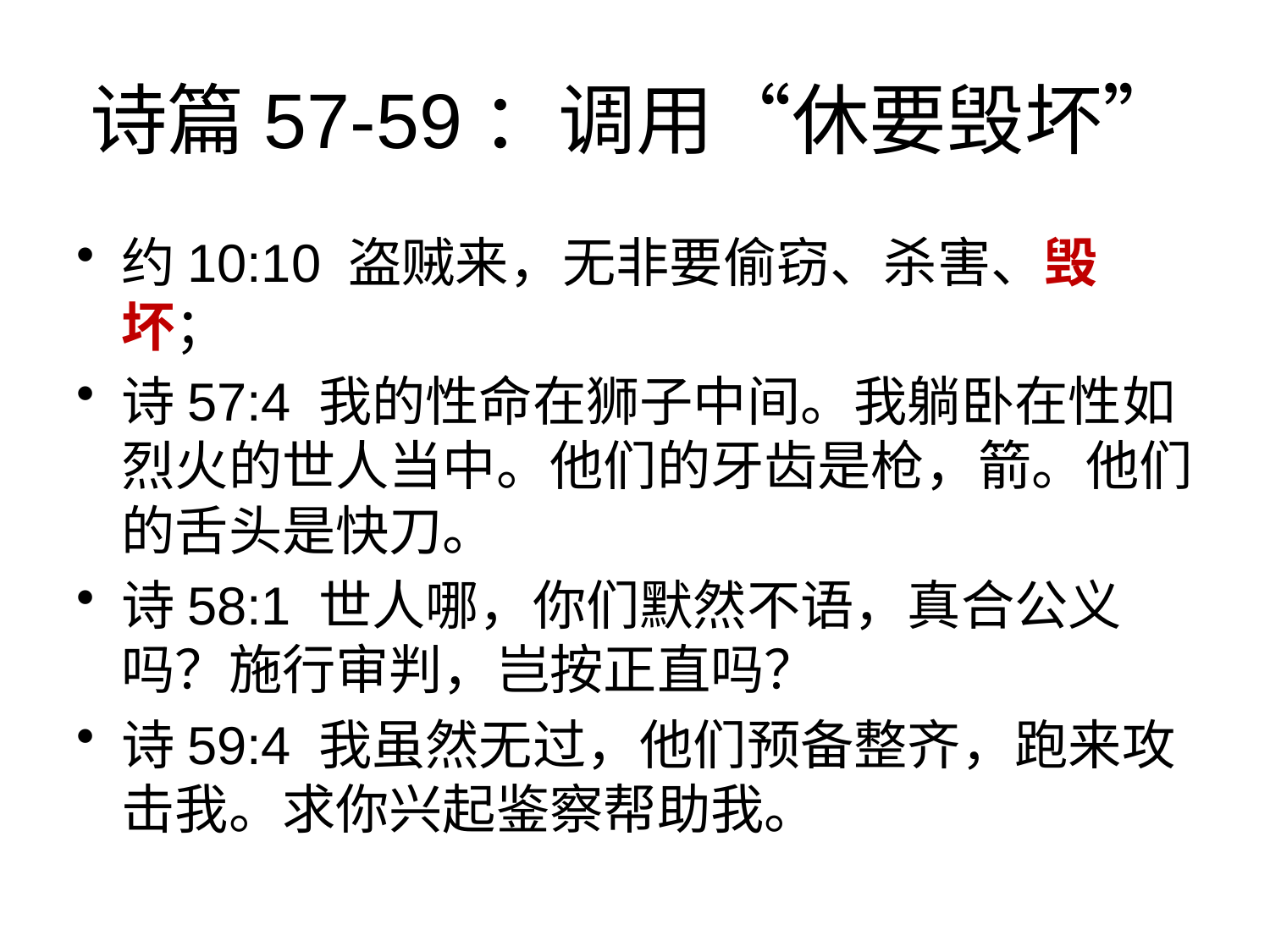

# 诗篇57-59：调用“休要毁坏”
约10:10 盗贼来，无非要偷窃、杀害、毁坏；
诗57:4 我的性命在狮子中间。我躺卧在性如烈火的世人当中。他们的牙齿是枪，箭。他们的舌头是快刀。
诗58:1 世人哪，你们默然不语，真合公义吗？施行审判，岂按正直吗？
诗59:4 我虽然无过，他们预备整齐，跑来攻击我。求你兴起鉴察帮助我。